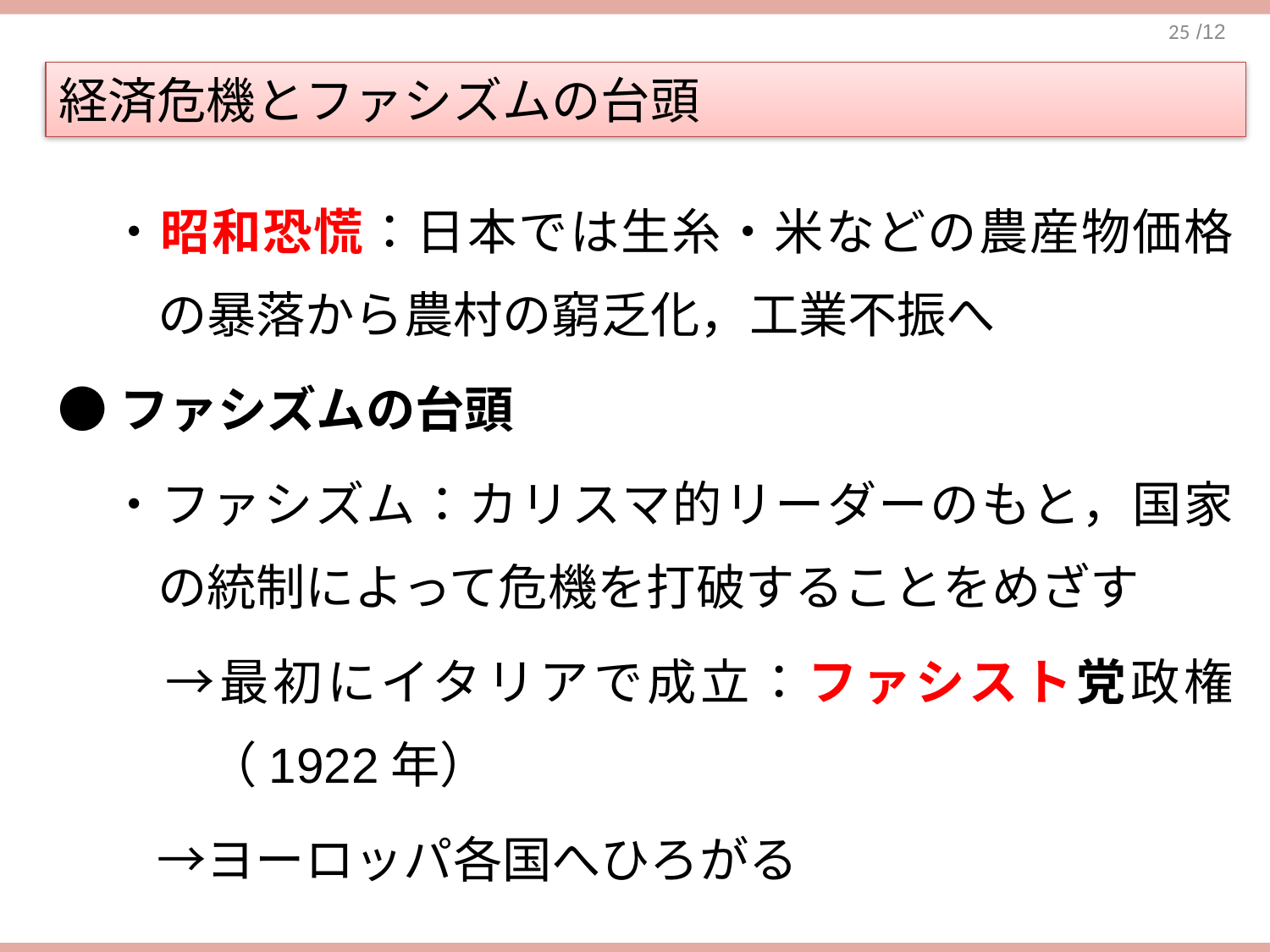

経済危機とファシズムの台頭
　・昭和恐慌：日本では生糸・米などの農産物価格の暴落から農村の窮乏化，工業不振へ
●ファシズムの台頭
　・ファシズム：カリスマ的リーダーのもと，国家の統制によって危機を打破することをめざす
　　→最初にイタリアで成立：ファシスト党政権（1922年）
　　→ヨーロッパ各国へひろがる